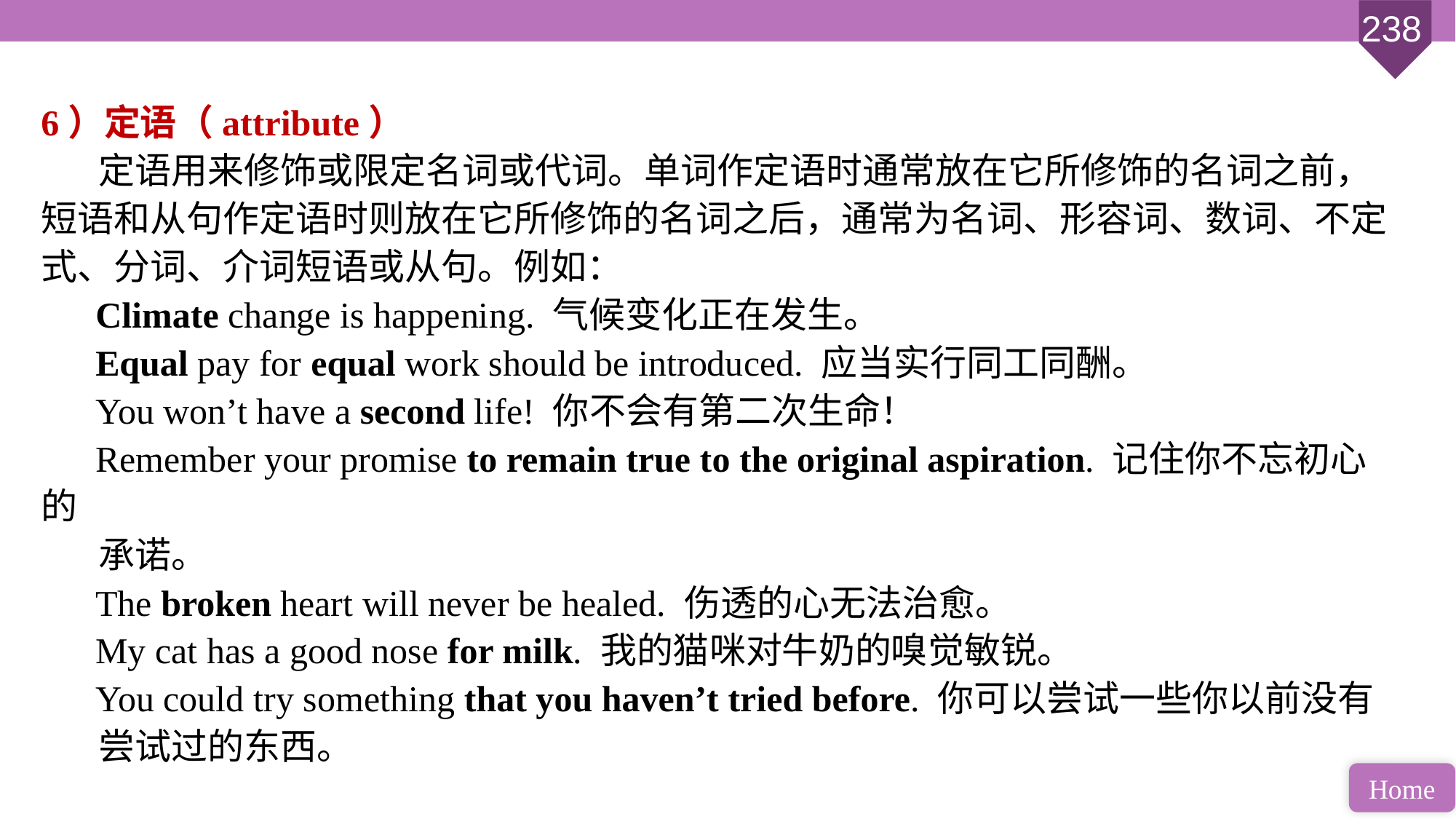

6）定语（attribute）
      定语用来修饰或限定名词或代词。单词作定语时通常放在它所修饰的名词之前，短语和从句作定语时则放在它所修饰的名词之后，通常为名词、形容词、数词、不定式、分词、介词短语或从句。例如：
      Climate change is happening. 气候变化正在发生。
      Equal pay for equal work should be introduced. 应当实行同工同酬。
      You won’t have a second life! 你不会有第二次生命！
      Remember your promise to remain true to the original aspiration. 记住你不忘初心的
      承诺。
      The broken heart will never be healed. 伤透的心无法治愈。
      My cat has a good nose for milk. 我的猫咪对牛奶的嗅觉敏锐。
      You could try something that you haven’t tried before. 你可以尝试一些你以前没有
      尝试过的东西。